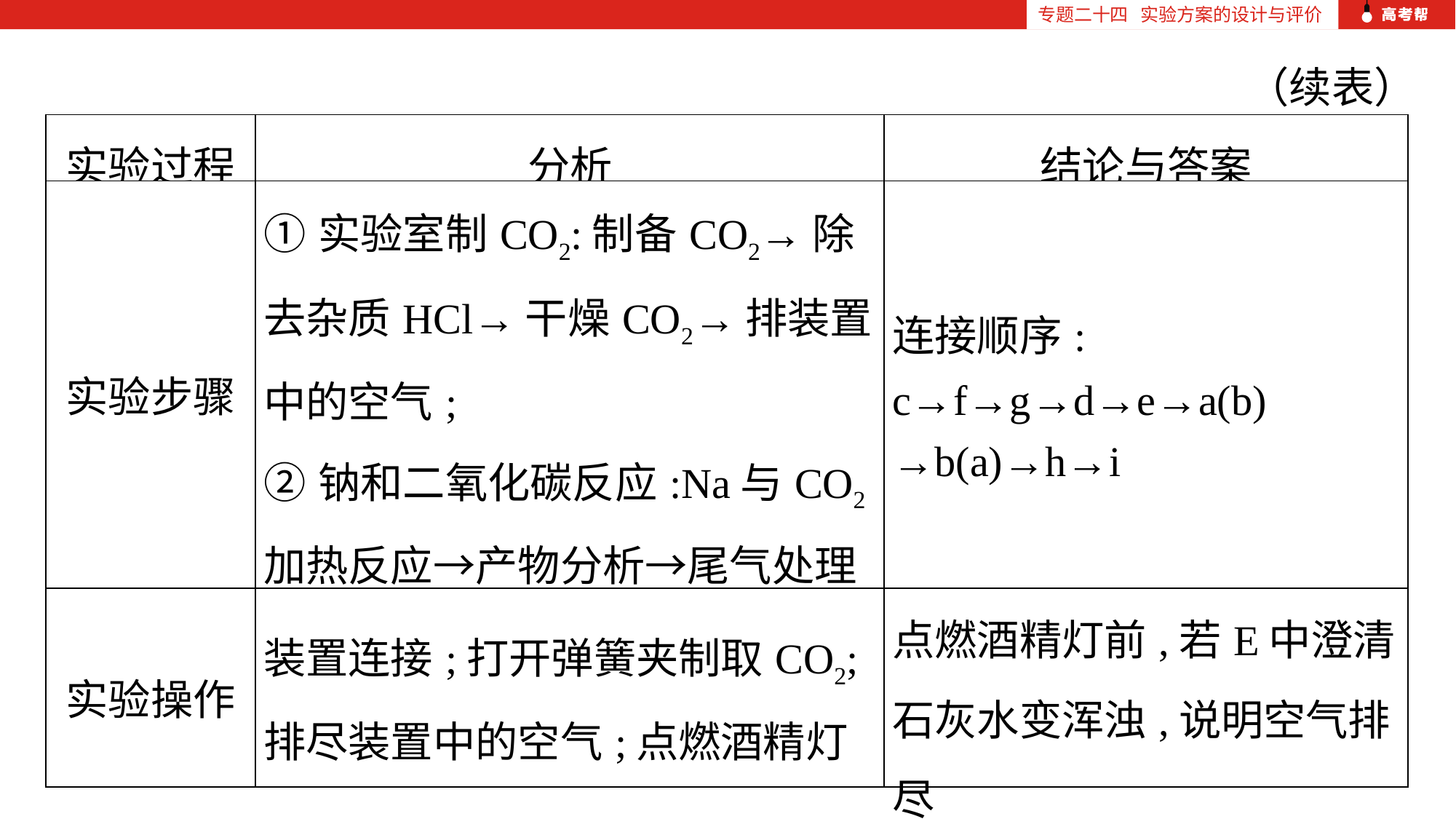

专题二十四   实验方案的设计与评价
（续表）
| 实验过程 | 分析 | 结论与答案 |
| --- | --- | --- |
| 实验步骤 | ①实验室制CO2:制备CO2→除去杂质HCl→干燥CO2→排装置中的空气; ②钠和二氧化碳反应:Na与CO2加热反应→产物分析→尾气处理 | 连接顺序: c→f→g→d→e→a(b) →b(a)→h→i |
| 实验操作 | 装置连接;打开弹簧夹制取CO2;排尽装置中的空气;点燃酒精灯 | 点燃酒精灯前,若E中澄清石灰水变浑浊,说明空气排尽 |